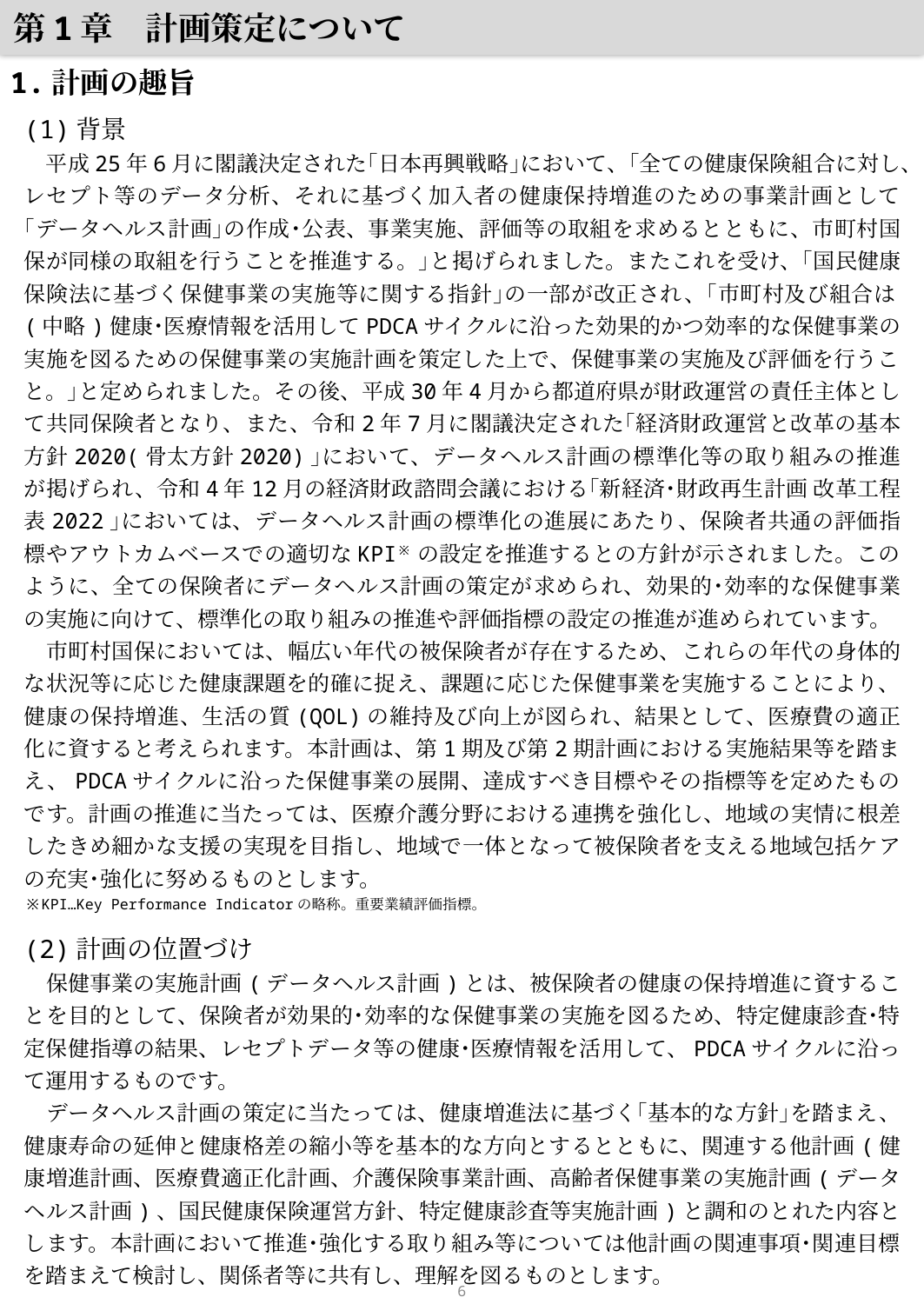

第1章　計画策定について
1.計画の趣旨
(1)背景
　平成25年6月に閣議決定された｢日本再興戦略｣において、｢全ての健康保険組合に対し、レセプト等のデータ分析、それに基づく加入者の健康保持増進のための事業計画として｢データヘルス計画｣の作成･公表、事業実施、評価等の取組を求めるとともに、市町村国保が同様の取組を行うことを推進する。｣と掲げられました。またこれを受け、｢国民健康保険法に基づく保健事業の実施等に関する指針｣の一部が改正され、｢市町村及び組合は(中略)健康･医療情報を活用してPDCAサイクルに沿った効果的かつ効率的な保健事業の実施を図るための保健事業の実施計画を策定した上で、保健事業の実施及び評価を行うこと。｣と定められました。その後、平成30年4月から都道府県が財政運営の責任主体として共同保険者となり、また、令和2年7月に閣議決定された｢経済財政運営と改革の基本方針2020(骨太方針2020)｣において、データヘルス計画の標準化等の取り組みの推進が掲げられ、令和4年12月の経済財政諮問会議における｢新経済･財政再生計画 改革工程表2022｣においては、データヘルス計画の標準化の進展にあたり、保険者共通の評価指標やアウトカムベースでの適切なKPI※の設定を推進するとの方針が示されました。このように、全ての保険者にデータヘルス計画の策定が求められ、効果的･効率的な保健事業の実施に向けて、標準化の取り組みの推進や評価指標の設定の推進が進められています。
　市町村国保においては、幅広い年代の被保険者が存在するため、これらの年代の身体的な状況等に応じた健康課題を的確に捉え、課題に応じた保健事業を実施することにより、健康の保持増進、生活の質(QOL)の維持及び向上が図られ、結果として、医療費の適正化に資すると考えられます。本計画は、第1期及び第2期計画における実施結果等を踏まえ、PDCAサイクルに沿った保健事業の展開、達成すべき目標やその指標等を定めたものです。計画の推進に当たっては、医療介護分野における連携を強化し、地域の実情に根差したきめ細かな支援の実現を目指し、地域で一体となって被保険者を支える地域包括ケアの充実･強化に努めるものとします。
※KPI…Key Performance Indicatorの略称。重要業績評価指標。
(2)計画の位置づけ
　保健事業の実施計画(データヘルス計画)とは、被保険者の健康の保持増進に資することを目的として、保険者が効果的･効率的な保健事業の実施を図るため、特定健康診査･特定保健指導の結果、レセプトデータ等の健康･医療情報を活用して、PDCAサイクルに沿って運用するものです。
　データヘルス計画の策定に当たっては、健康増進法に基づく｢基本的な方針｣を踏まえ、健康寿命の延伸と健康格差の縮小等を基本的な方向とするとともに、関連する他計画(健康増進計画、医療費適正化計画、介護保険事業計画、高齢者保健事業の実施計画(データヘルス計画)、国民健康保険運営方針、特定健康診査等実施計画)と調和のとれた内容とします。本計画において推進･強化する取り組み等については他計画の関連事項･関連目標を踏まえて検討し、関係者等に共有し、理解を図るものとします。
6